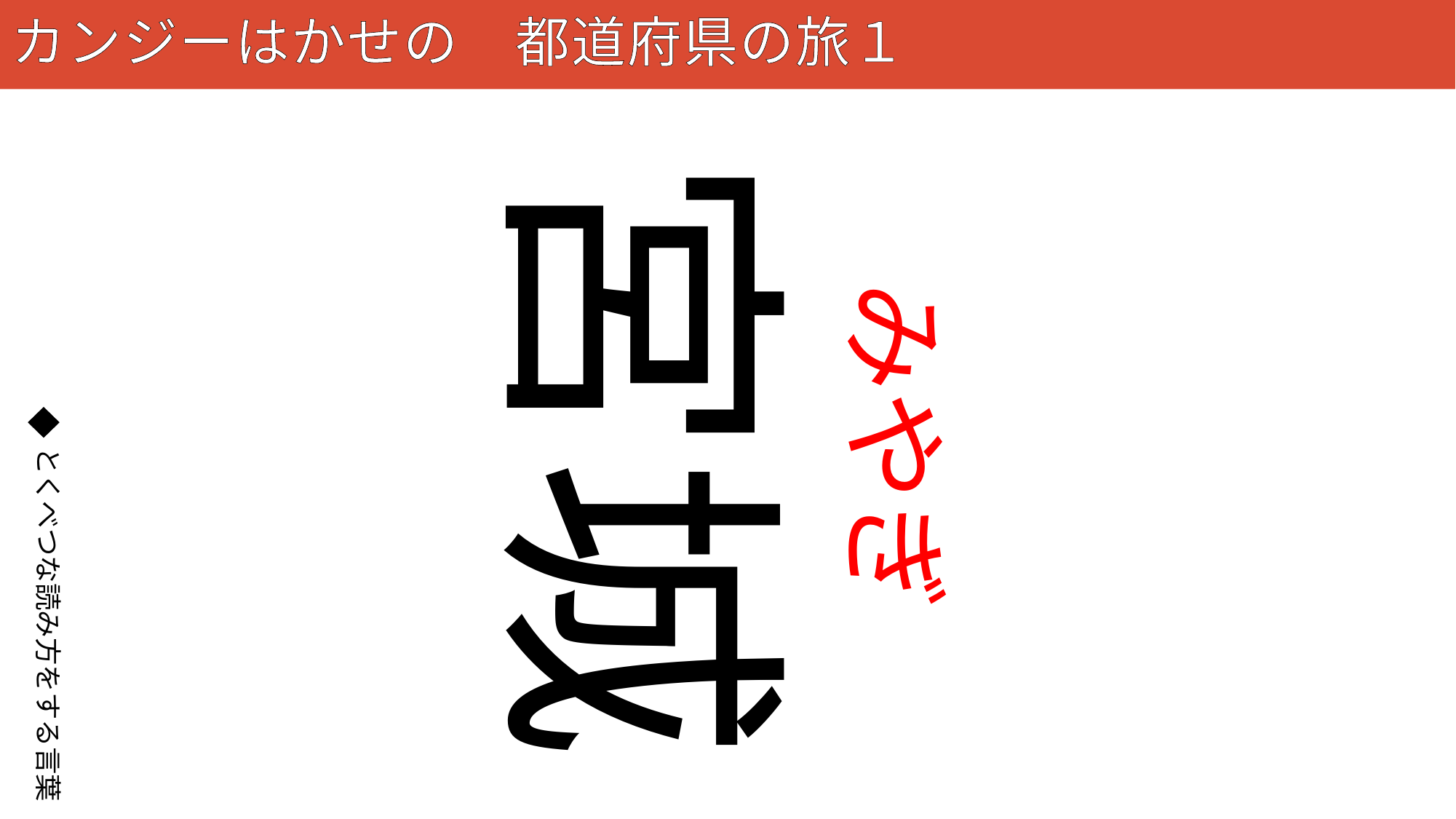

# カンジーはかせの　都道府県の旅１
42
宮城
みやぎ

とくべつな読み方をする言葉